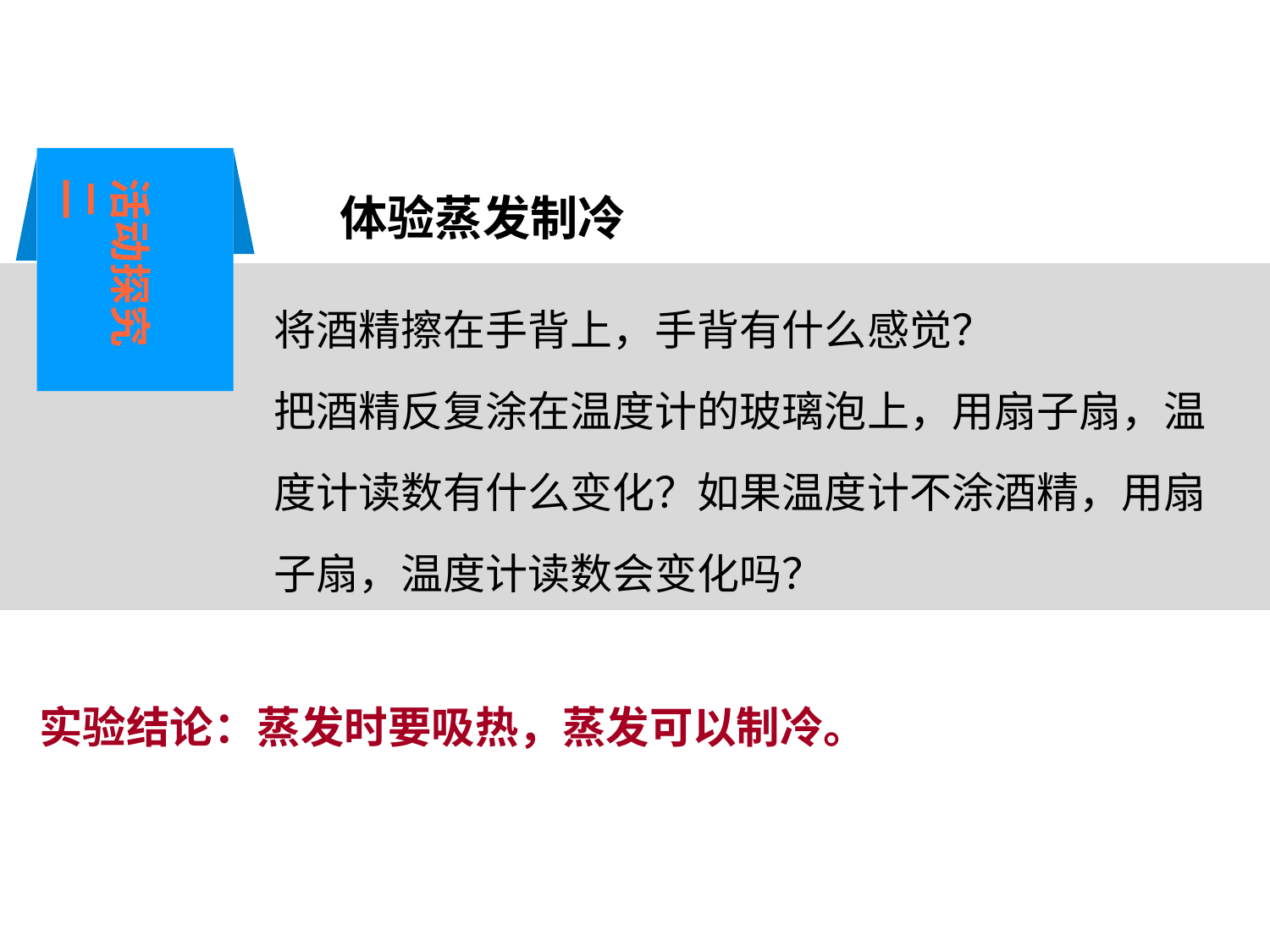

活动探究二
体验蒸发制冷

将酒精擦在手背上，手背有什么感觉？
把酒精反复涂在温度计的玻璃泡上，用扇子扇，温度计读数有什么变化？如果温度计不涂酒精，用扇子扇，温度计读数会变化吗？
实验结论：蒸发时要吸热，蒸发可以制冷。